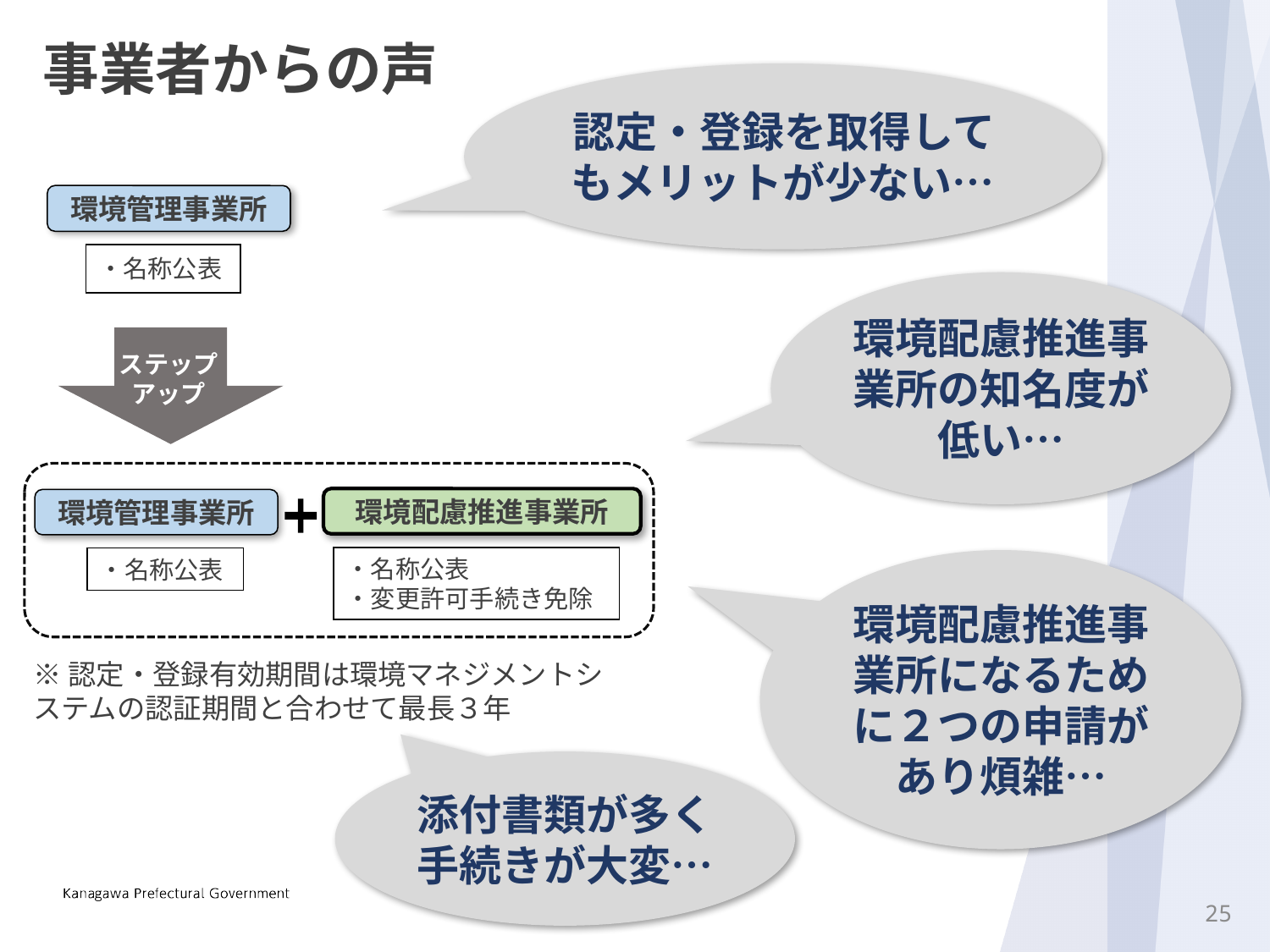

事業者からの声
認定・登録を取得してもメリットが少ない…
環境管理事業所
・名称公表
環境配慮推進事業所の知名度が低い…

ステップ
アップ

環境配慮推進事業所
環境管理事業所

・名称公表
・変更許可手続き免除
・名称公表
環境配慮推進事業所になるために２つの申請があり煩雑…
※認定・登録有効期間は環境マネジメントシステムの認証期間と合わせて最長３年
添付書類が多く手続きが大変…
25